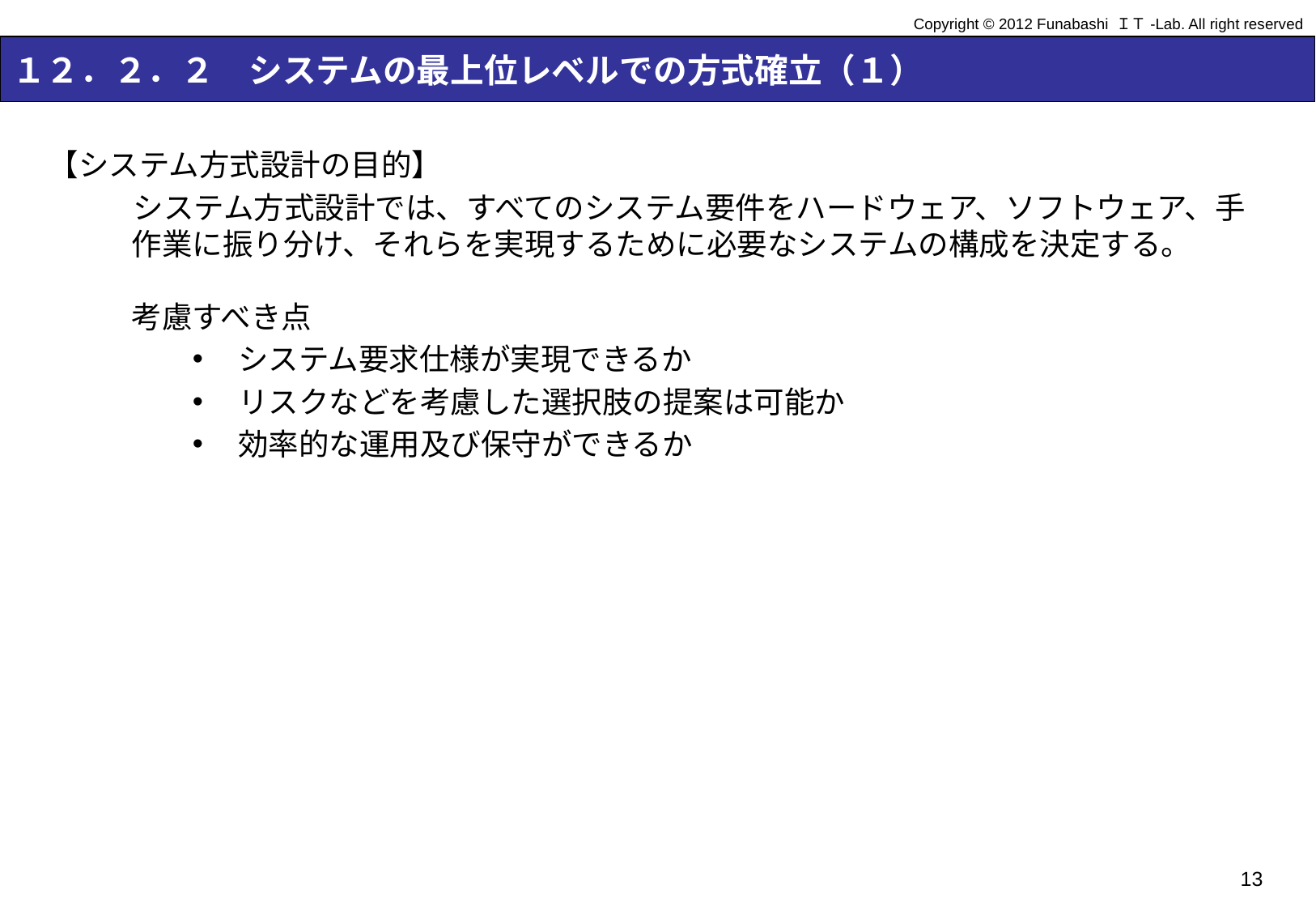

Copyright © 2012 Funabashi ＩＴ-Lab. All right reserved
# １２．２．２　システムの最上位レベルでの方式確立（１）
【システム方式設計の目的】
システム方式設計では、すべてのシステム要件をハードウェア、ソフトウェア、手作業に振り分け、それらを実現するために必要なシステムの構成を決定する。
考慮すべき点
システム要求仕様が実現できるか
リスクなどを考慮した選択肢の提案は可能か
効率的な運用及び保守ができるか

13